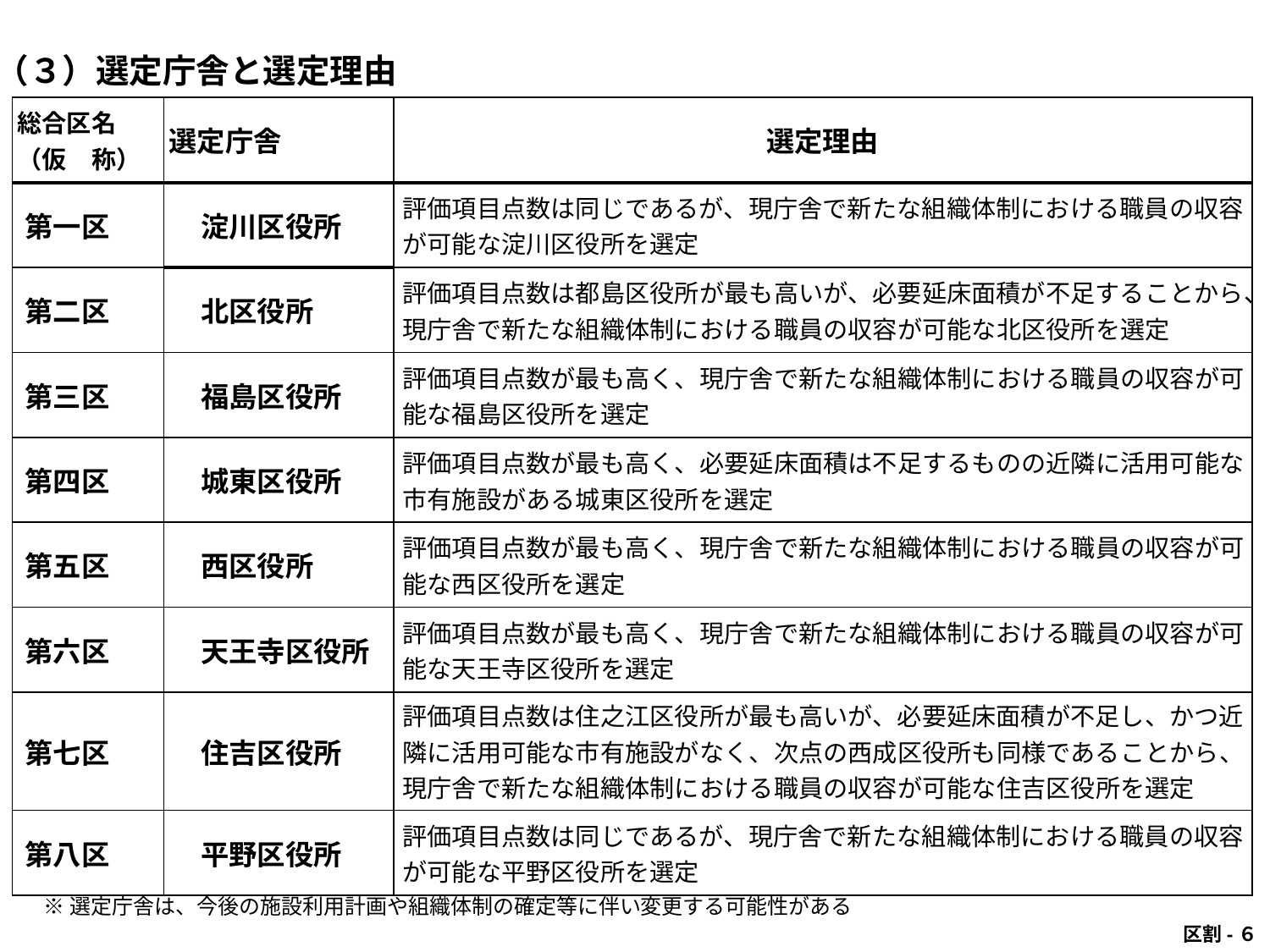

（３）選定庁舎と選定理由
| 総合区名 （仮　称） | 選定庁舎 | 選定理由 |
| --- | --- | --- |
| 第一区 | 淀川区役所 | 評価項目点数は同じであるが、現庁舎で新たな組織体制における職員の収容が可能な淀川区役所を選定 |
| 第二区 | 北区役所 | 評価項目点数は都島区役所が最も高いが、必要延床面積が不足することから、現庁舎で新たな組織体制における職員の収容が可能な北区役所を選定 |
| 第三区 | 福島区役所 | 評価項目点数が最も高く、現庁舎で新たな組織体制における職員の収容が可能な福島区役所を選定 |
| 第四区 | 城東区役所 | 評価項目点数が最も高く、必要延床面積は不足するものの近隣に活用可能な市有施設がある城東区役所を選定 |
| 第五区 | 西区役所 | 評価項目点数が最も高く、現庁舎で新たな組織体制における職員の収容が可能な西区役所を選定 |
| 第六区 | 天王寺区役所 | 評価項目点数が最も高く、現庁舎で新たな組織体制における職員の収容が可能な天王寺区役所を選定 |
| 第七区 | 住吉区役所 | 評価項目点数は住之江区役所が最も高いが、必要延床面積が不足し、かつ近隣に活用可能な市有施設がなく、次点の西成区役所も同様であることから、現庁舎で新たな組織体制における職員の収容が可能な住吉区役所を選定 |
| 第八区 | 平野区役所 | 評価項目点数は同じであるが、現庁舎で新たな組織体制における職員の収容が可能な平野区役所を選定 |
※選定庁舎は、今後の施設利用計画や組織体制の確定等に伴い変更する可能性がある
 区割-６